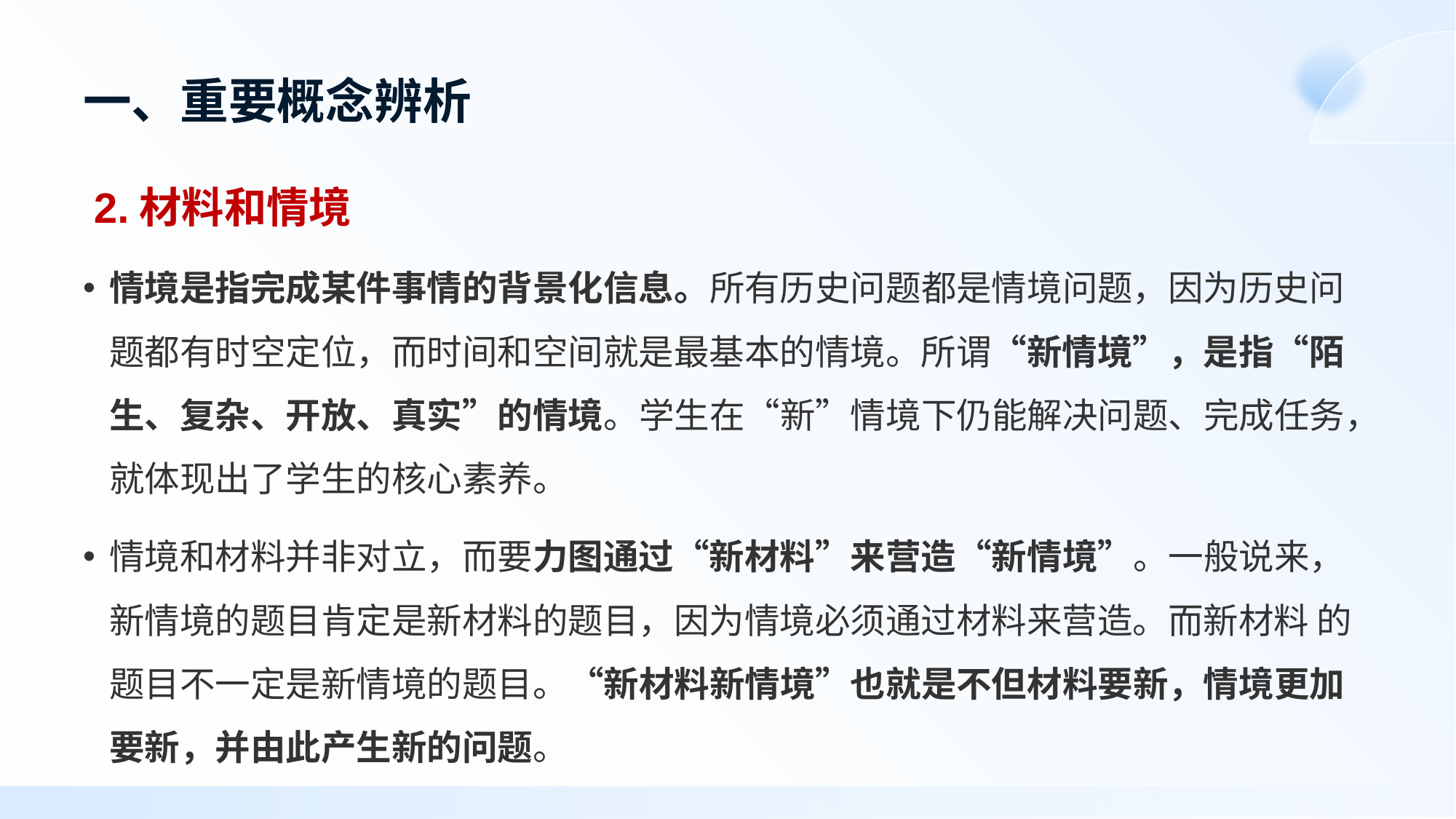

# 一、重要概念辨析
2.材料和情境
情境是指完成某件事情的背景化信息。所有历史问题都是情境问题，因为历史问题都有时空定位，而时间和空间就是最基本的情境。所谓“新情境”，是指“陌生、复杂、开放、真实”的情境。学生在“新”情境下仍能解决问题、完成任务，就体现出了学生的核心素养。
情境和材料并非对立，而要力图通过“新材料”来营造“新情境”。一般说来，新情境的题目肯定是新材料的题目，因为情境必须通过材料来营造。而新材料 的题目不一定是新情境的题目。“新材料新情境”也就是不但材料要新，情境更加要新，并由此产生新的问题。